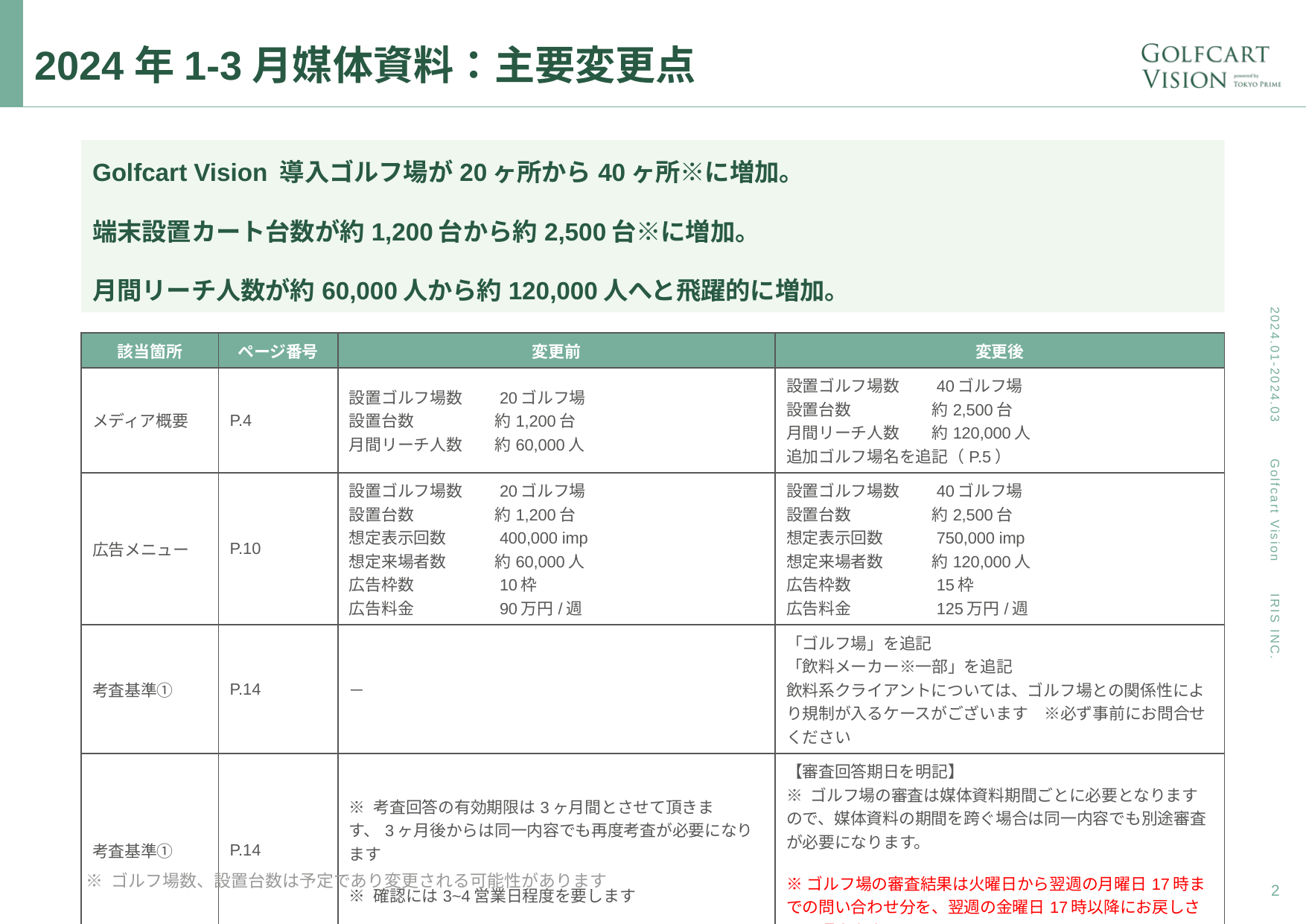

# 2024年1-3月媒体資料：主要変更点
Golfcart Vision 導入ゴルフ場が20ヶ所から40ヶ所※に増加。
端末設置カート台数が約1,200台から約2,500台※に増加。
月間リーチ人数が約60,000人から約120,000人へと飛躍的に増加。
| 該当箇所 | ページ番号 | 変更前 | 変更後 |
| --- | --- | --- | --- |
| メディア概要 | P.4 | 設置ゴルフ場数　　20ゴルフ場 設置台数　　　　　約1,200台 月間リーチ人数　　約60,000人 | 設置ゴルフ場数　　40ゴルフ場 設置台数　　　　　約2,500台 月間リーチ人数　　約120,000人 追加ゴルフ場名を追記（P.5） |
| 広告メニュー | P.10 | 設置ゴルフ場数　　20ゴルフ場 設置台数　　　　　約1,200台 想定表示回数　　　400,000 imp 想定来場者数　　　約60,000人 広告枠数　　　　　10枠 広告料金　　　　　90万円/週 | 設置ゴルフ場数　　40ゴルフ場 設置台数　　　　　約2,500台 想定表示回数　　　750,000 imp 想定来場者数　　　約120,000人 広告枠数　　　　　15枠 広告料金　　　　　125万円/週 |
| 考査基準① | P.14 | － | 「ゴルフ場」を追記 「飲料メーカー※一部」を追記 飲料系クライアントについては、ゴルフ場との関係性により規制が入るケースがございます　※必ず事前にお問合せください |
| 考査基準① | P.14 | ※ 考査回答の有効期限は3ヶ月間とさせて頂きます、3ヶ月後からは同一内容でも再度考査が必要になります ※ 確認には3~4営業日程度を要します | 【審査回答期日を明記】 ※ ゴルフ場の審査は媒体資料期間ごとに必要となりますので、媒体資料の期間を跨ぐ場合は同一内容でも別途審査が必要になります。 ※ゴルフ場の審査結果は火曜日から翌週の月曜日17時までの問い合わせ分を、翌週の金曜日17時以降にお戻しさせて頂きます。 |
※ ゴルフ場数、設置台数は予定であり変更される可能性があります